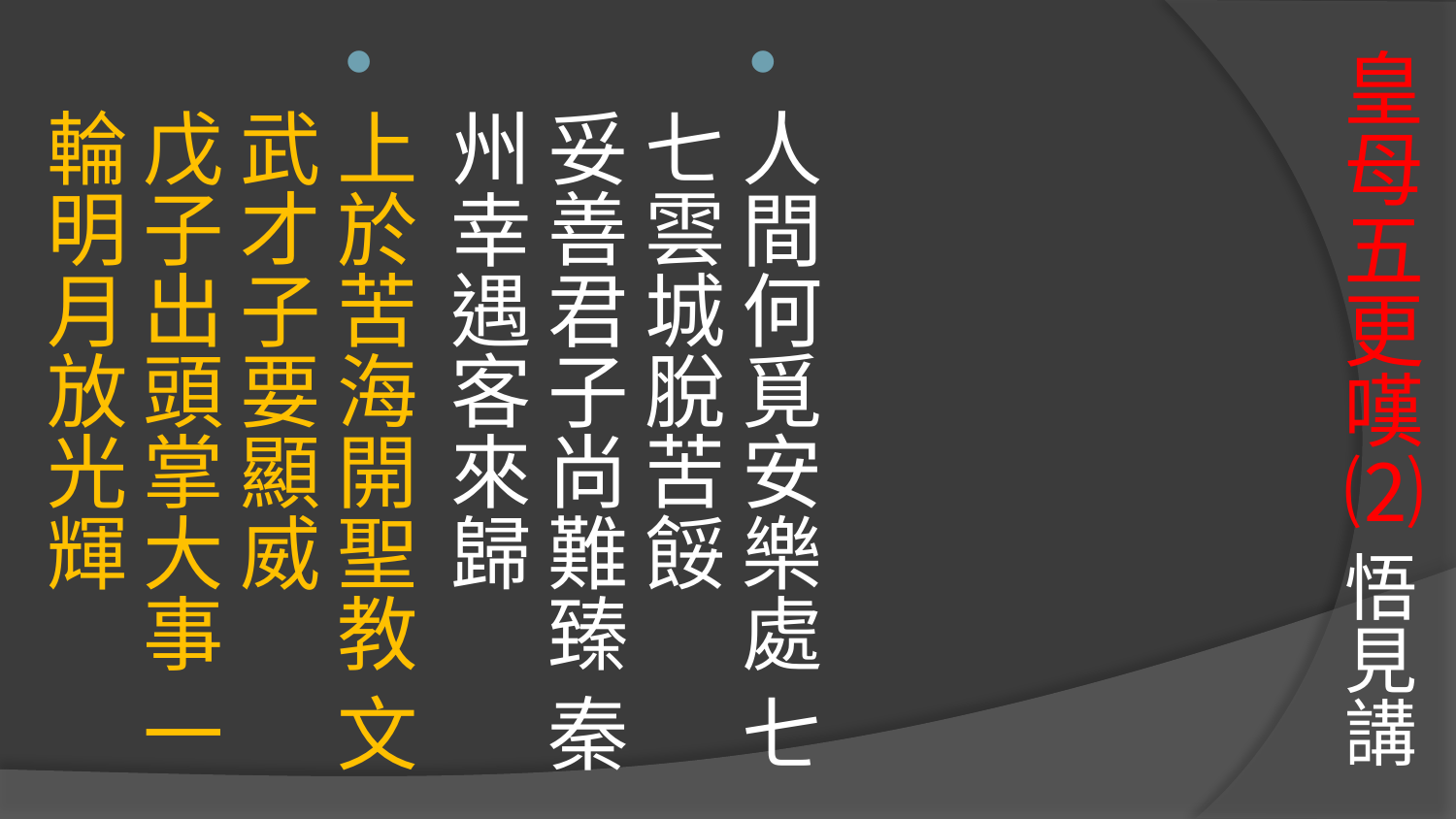

# 皇母五更嘆⑵ 悟見講
人間何覓安樂處 七七雲城脫苦餒
妥善君子尚難臻 秦州幸遇客來歸
上於苦海開聖教 文武才子要顯威
戊子出頭掌大事 一輪明月放光輝